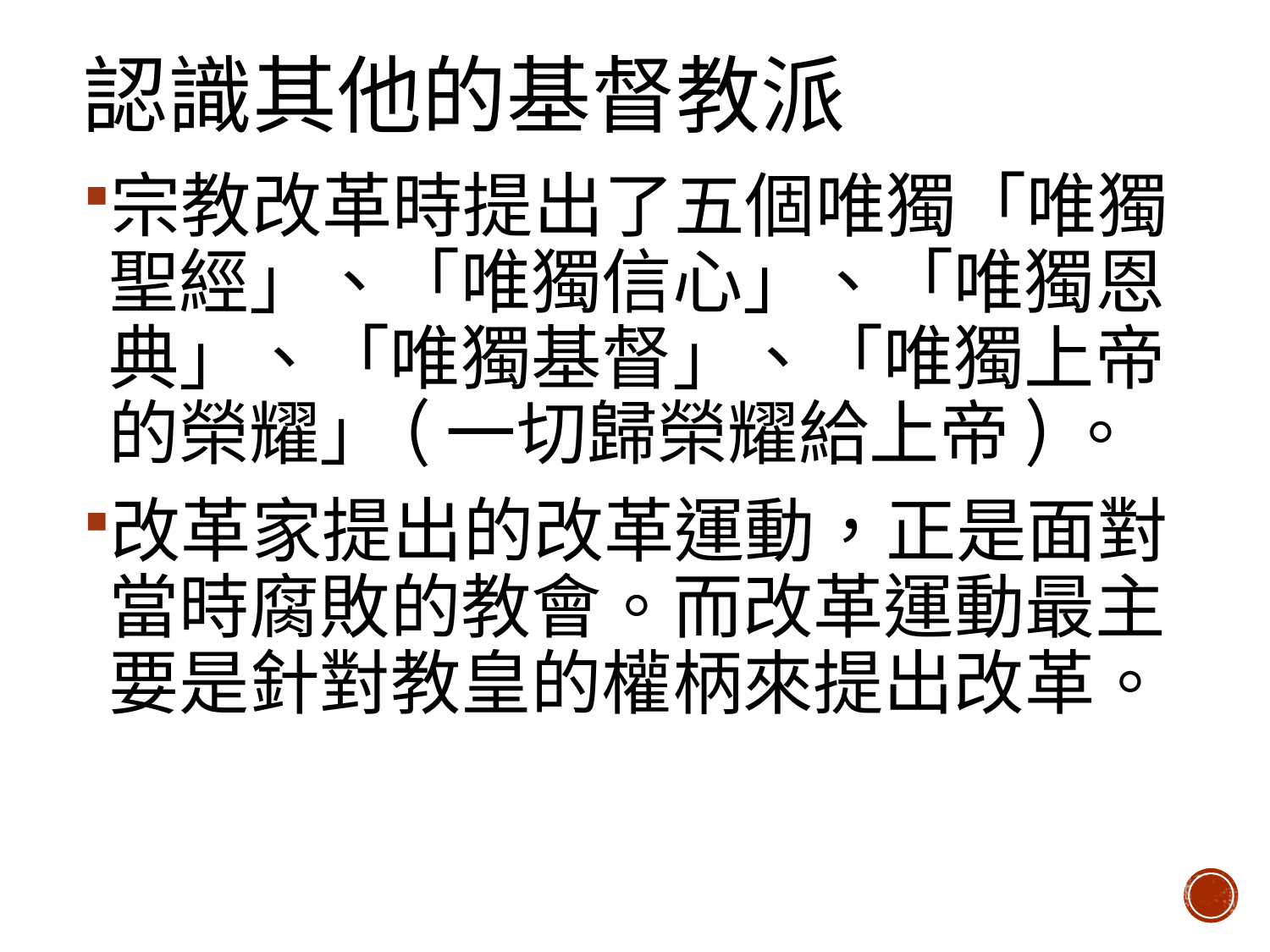

# 認識其他的基督教派
宗教改革時提出了五個唯獨「唯獨聖經」、「唯獨信心」、「唯獨恩典」、「唯獨基督」、「唯獨上帝的榮耀」(一切歸榮耀給上帝)。
改革家提出的改革運動，正是面對當時腐敗的教會。而改革運動最主要是針對教皇的權柄來提出改革。